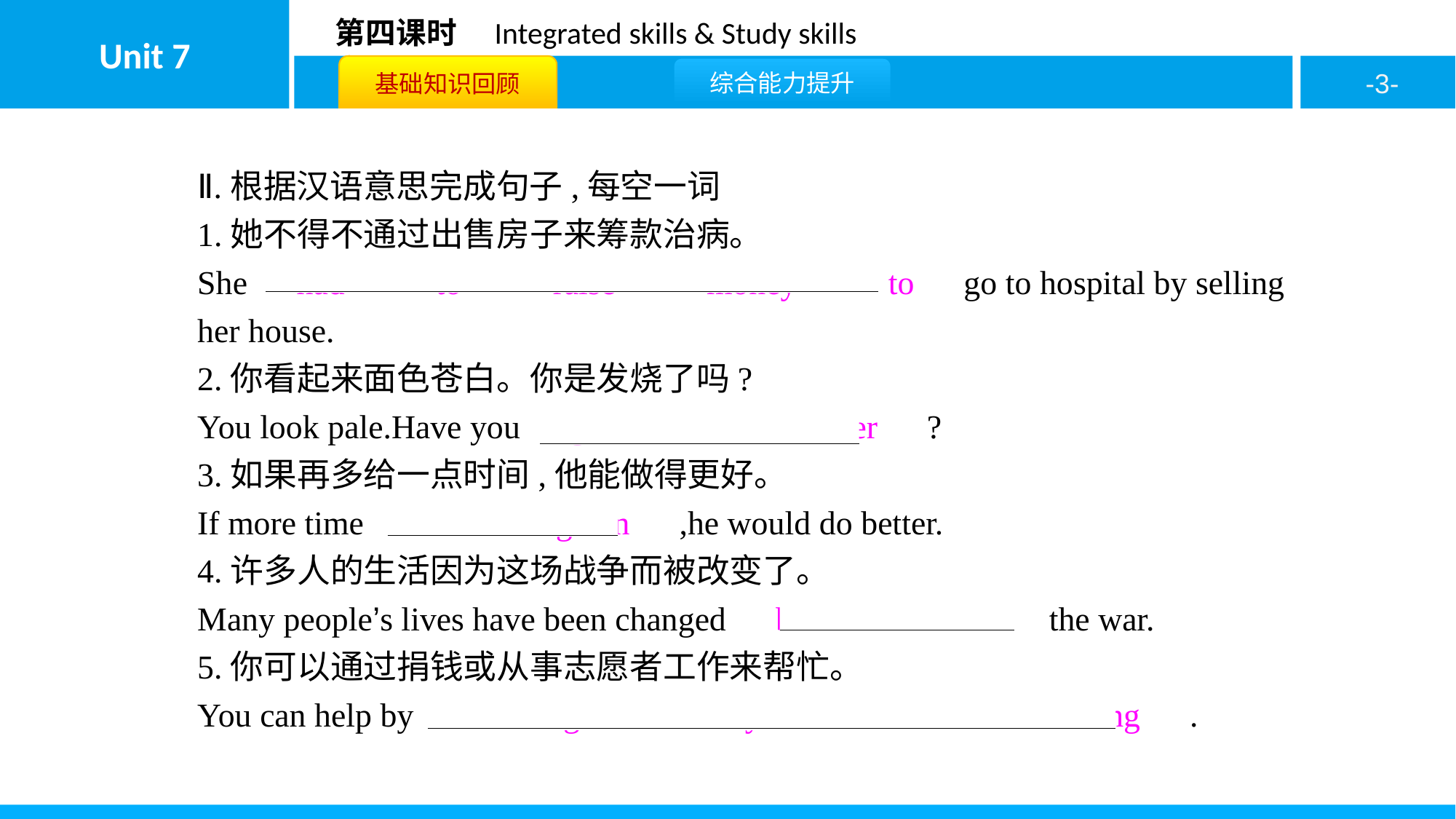

Ⅱ.根据汉语意思完成句子,每空一词
1.她不得不通过出售房子来筹款治病。
She　had　 　to　 　raise　 　money　 　to　go to hospital by selling her house.
2.你看起来面色苍白。你是发烧了吗?
You look pale.Have you　got　 　a　 　fever　?
3.如果再多给一点时间,他能做得更好。
If more time　was　 　given　,he would do better.
4.许多人的生活因为这场战争而被改变了。
Many people’s lives have been changed　because　 　of　the war.
5.你可以通过捐钱或从事志愿者工作来帮忙。
You can help by　donating　 　money　 　or　 　volunteering　.